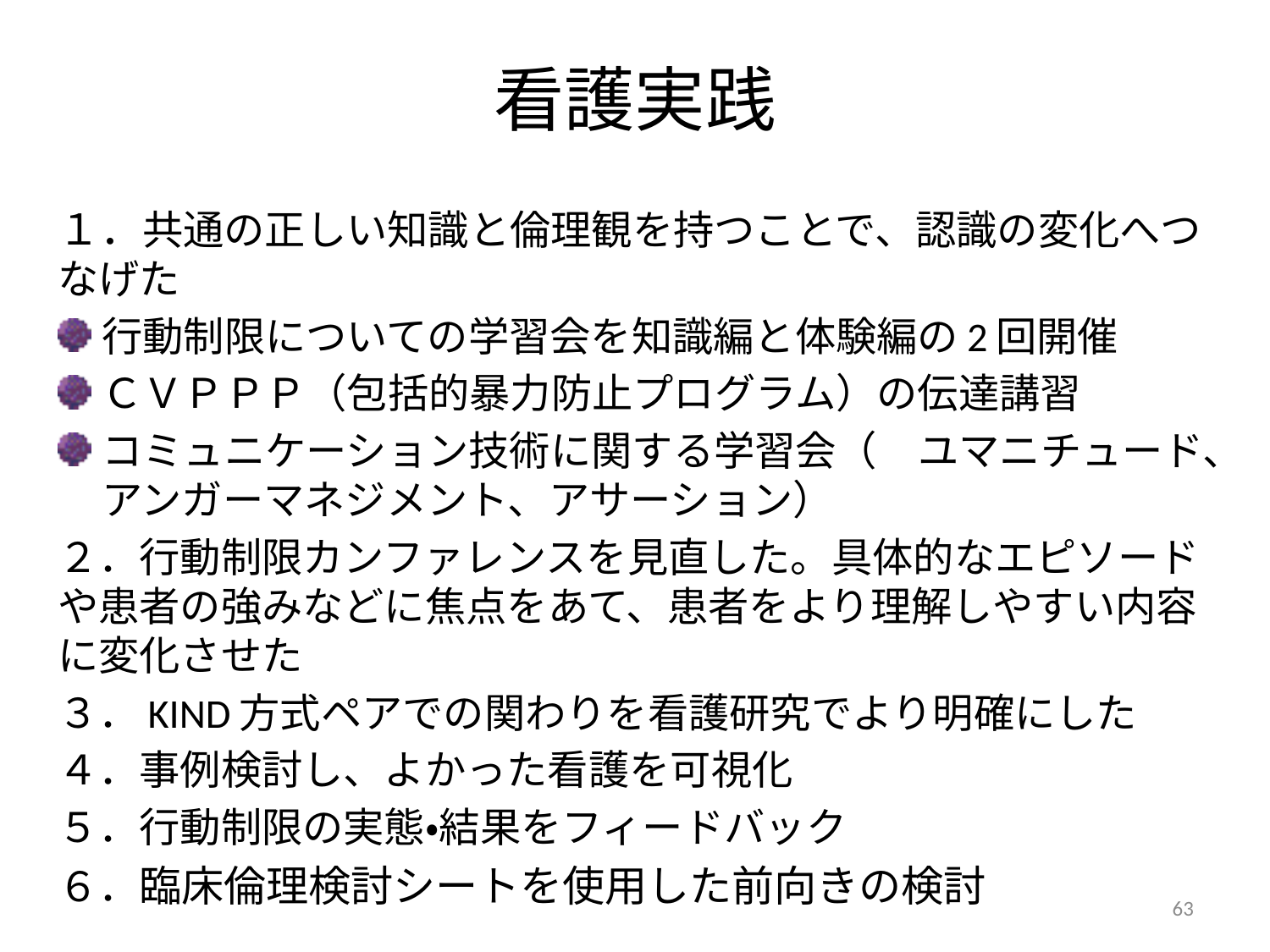

# 看護実践
１．共通の正しい知識と倫理観を持つことで、認識の変化へつなげた
行動制限についての学習会を知識編と体験編の2回開催
ＣＶＰＰＰ（包括的暴力防止プログラム）の伝達講習
コミュニケーション技術に関する学習会（　ユマニチュード、アンガーマネジメント、アサーション）
２．行動制限カンファレンスを見直した。具体的なエピソードや患者の強みなどに焦点をあて、患者をより理解しやすい内容に変化させた
３．KIND方式ペアでの関わりを看護研究でより明確にした
４．事例検討し、よかった看護を可視化
５．行動制限の実態・結果をフィードバック
６．臨床倫理検討シートを使用した前向きの検討

63